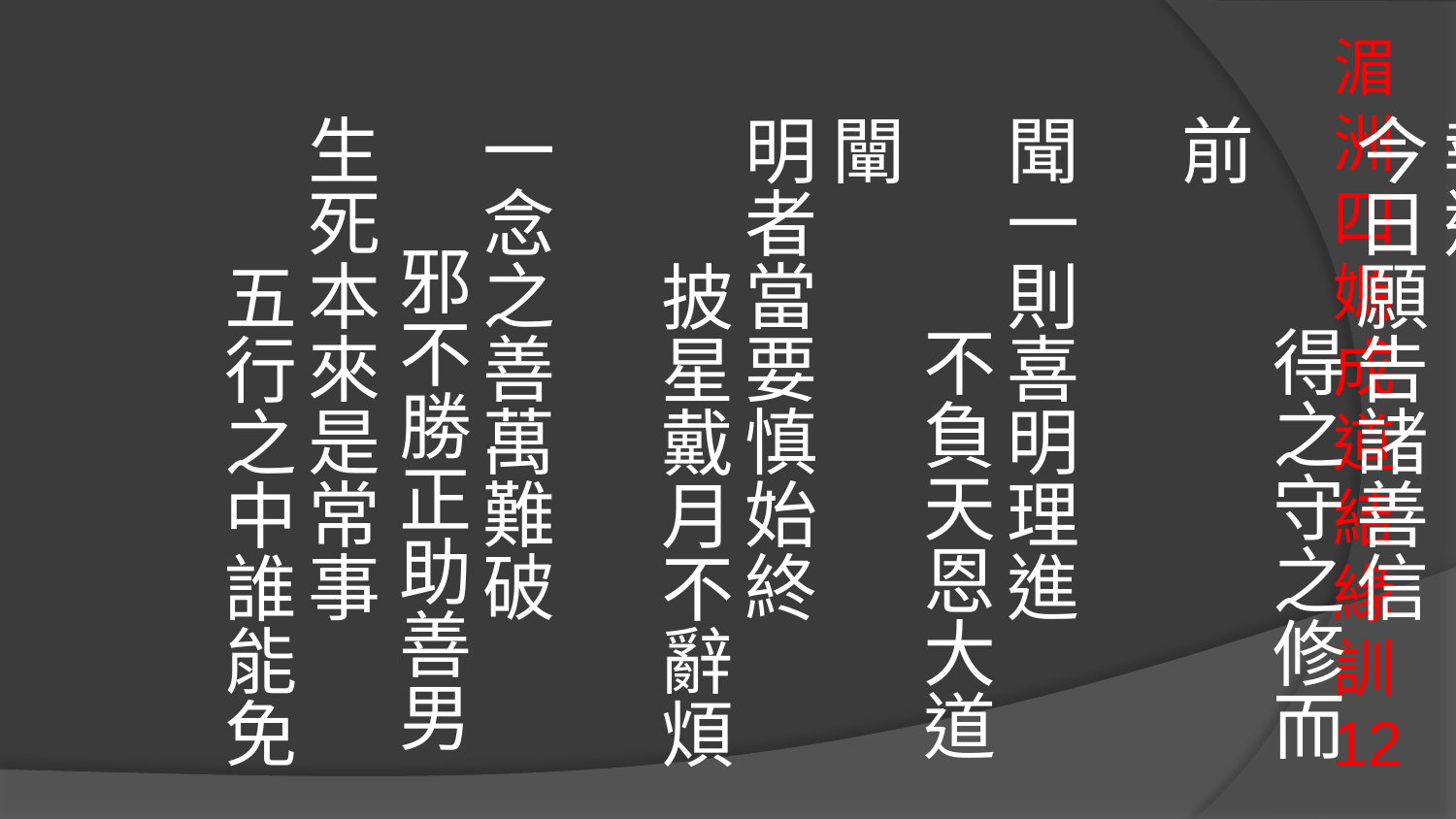

# 湄洲四媽成道結緣訓12
三師之恩不能忘　　               結草啣環必報還
今日願告諸善信　　              得之守之修而前
聞一則喜明理進　　              不負天恩大道闡
明者當要慎始終　　          披星戴月不辭煩
一念之善萬難破　　         邪不勝正助善男
生死本來是常事　　          五行之中誰能免